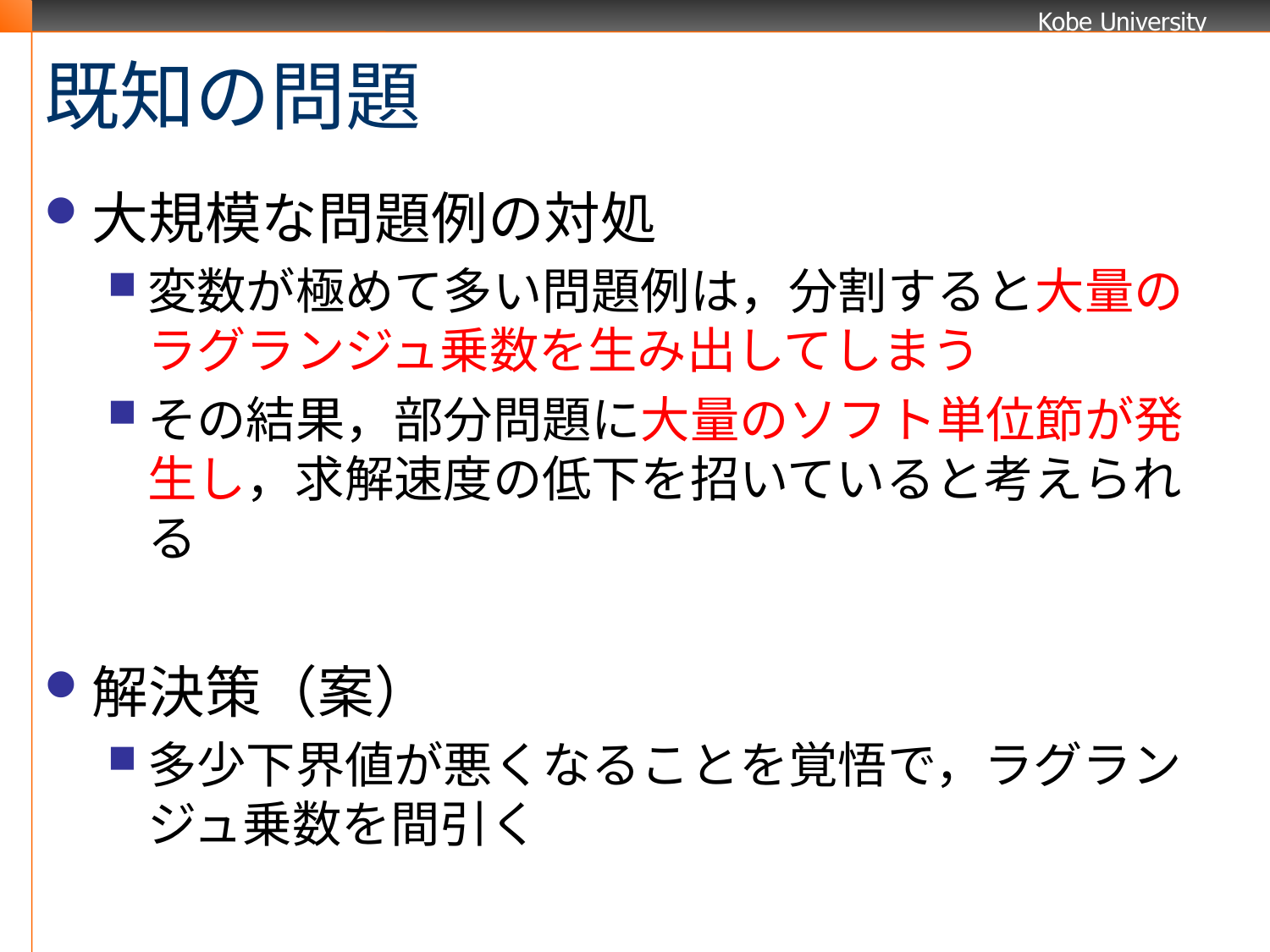

# 既知の問題
大規模な問題例の対処
変数が極めて多い問題例は，分割すると大量のラグランジュ乗数を生み出してしまう
その結果，部分問題に大量のソフト単位節が発生し，求解速度の低下を招いていると考えられる

解決策（案）
多少下界値が悪くなることを覚悟で，ラグランジュ乗数を間引く